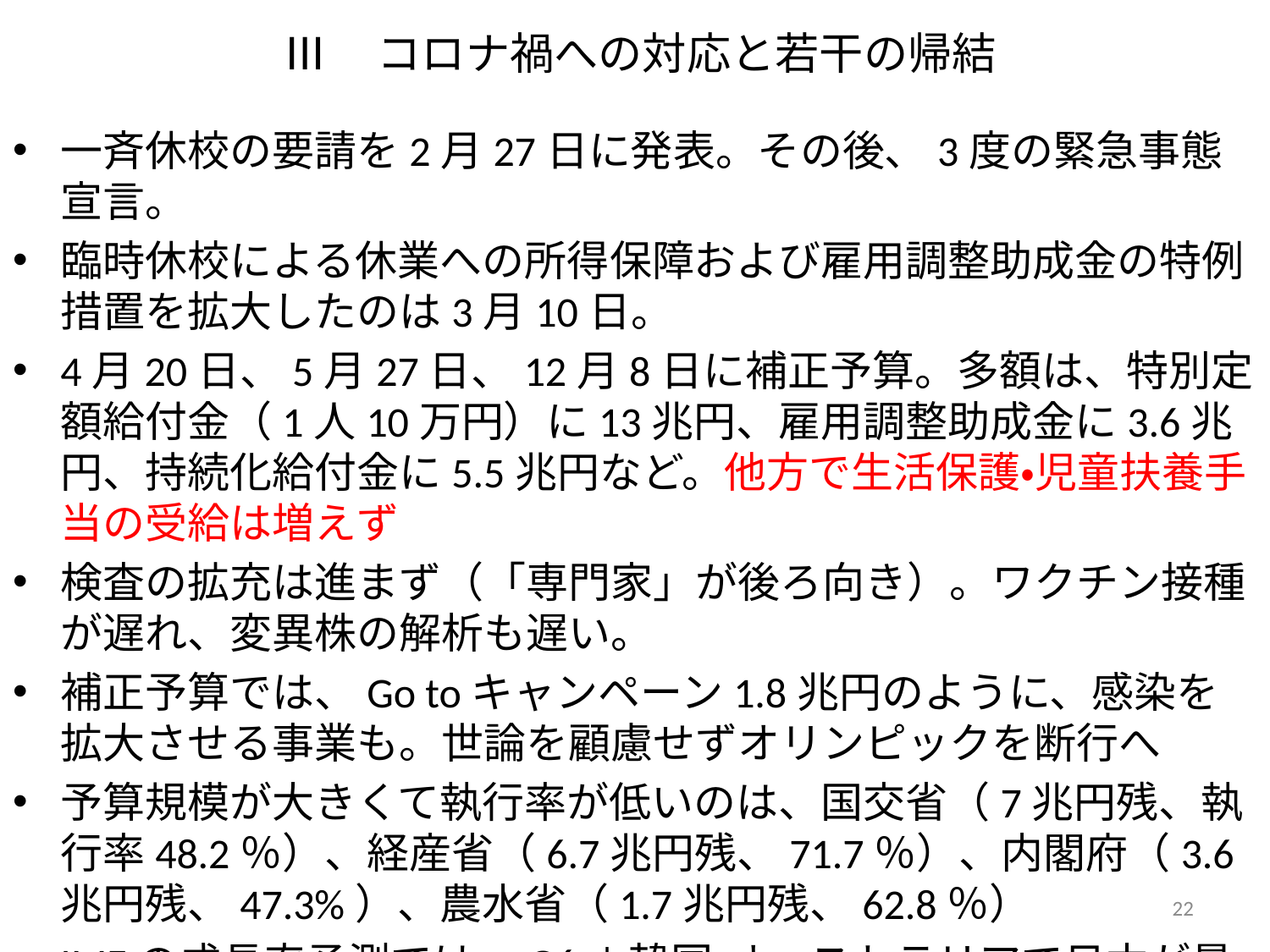

# Ⅲ　コロナ禍への対応と若干の帰結
一斉休校の要請を2月27日に発表。その後、3度の緊急事態宣言。
臨時休校による休業への所得保障および雇用調整助成金の特例措置を拡大したのは3月10日。
4月20日、5月27日、12月8日に補正予算。多額は、特別定額給付金（1人10万円）に13兆円、雇用調整助成金に3.6兆円、持続化給付金に5.5兆円など。他方で生活保護・児童扶養手当の受給は増えず
検査の拡充は進まず（「専門家」が後ろ向き）。ワクチン接種が遅れ、変異株の解析も遅い。
補正予算では、Go toキャンペーン1.8兆円のように、感染を拡大させる事業も。世論を顧慮せずオリンピックを断行へ
予算規模が大きくて執行率が低いのは、国交省（7兆円残、執行率48.2％）、経産省（6.7兆円残、71.7％）、内閣府（3.6兆円残、47.3%）、農水省（1.7兆円残、62.8％）
IMFの成長率予測では、G6＋韓国・オーストラリアで日本が最低
22